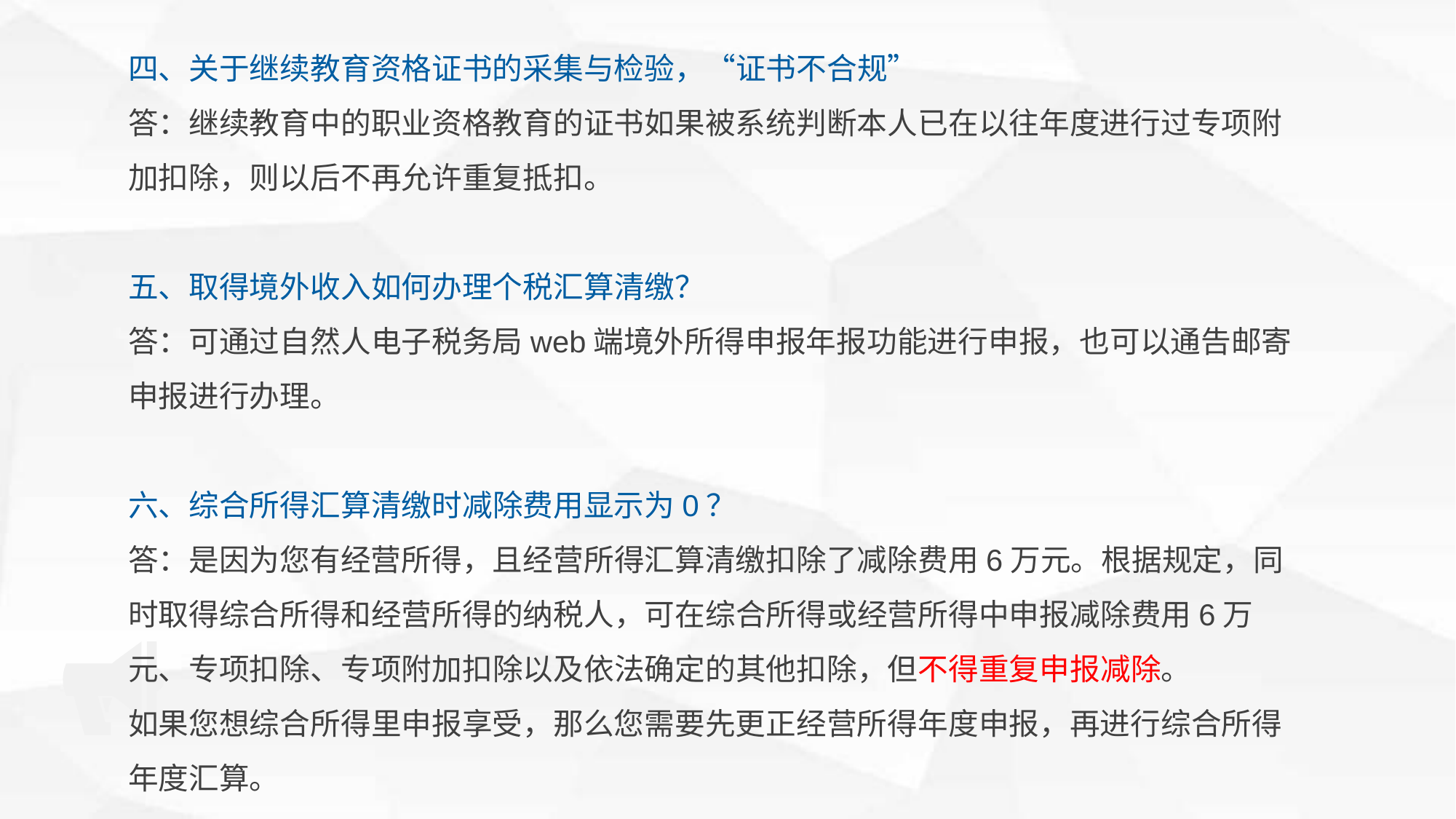

四、关于继续教育资格证书的采集与检验，“证书不合规”
答：继续教育中的职业资格教育的证书如果被系统判断本人已在以往年度进行过专项附加扣除，则以后不再允许重复抵扣。

五、取得境外收入如何办理个税汇算清缴？
答：可通过自然人电子税务局web端境外所得申报年报功能进行申报，也可以通告邮寄申报进行办理。

六、综合所得汇算清缴时减除费用显示为0？
答：是因为您有经营所得，且经营所得汇算清缴扣除了减除费用6万元。根据规定，同时取得综合所得和经营所得的纳税人，可在综合所得或经营所得中申报减除费用6万元、专项扣除、专项附加扣除以及依法确定的其他扣除，但不得重复申报减除。
如果您想综合所得里申报享受，那么您需要先更正经营所得年度申报，再进行综合所得年度汇算。